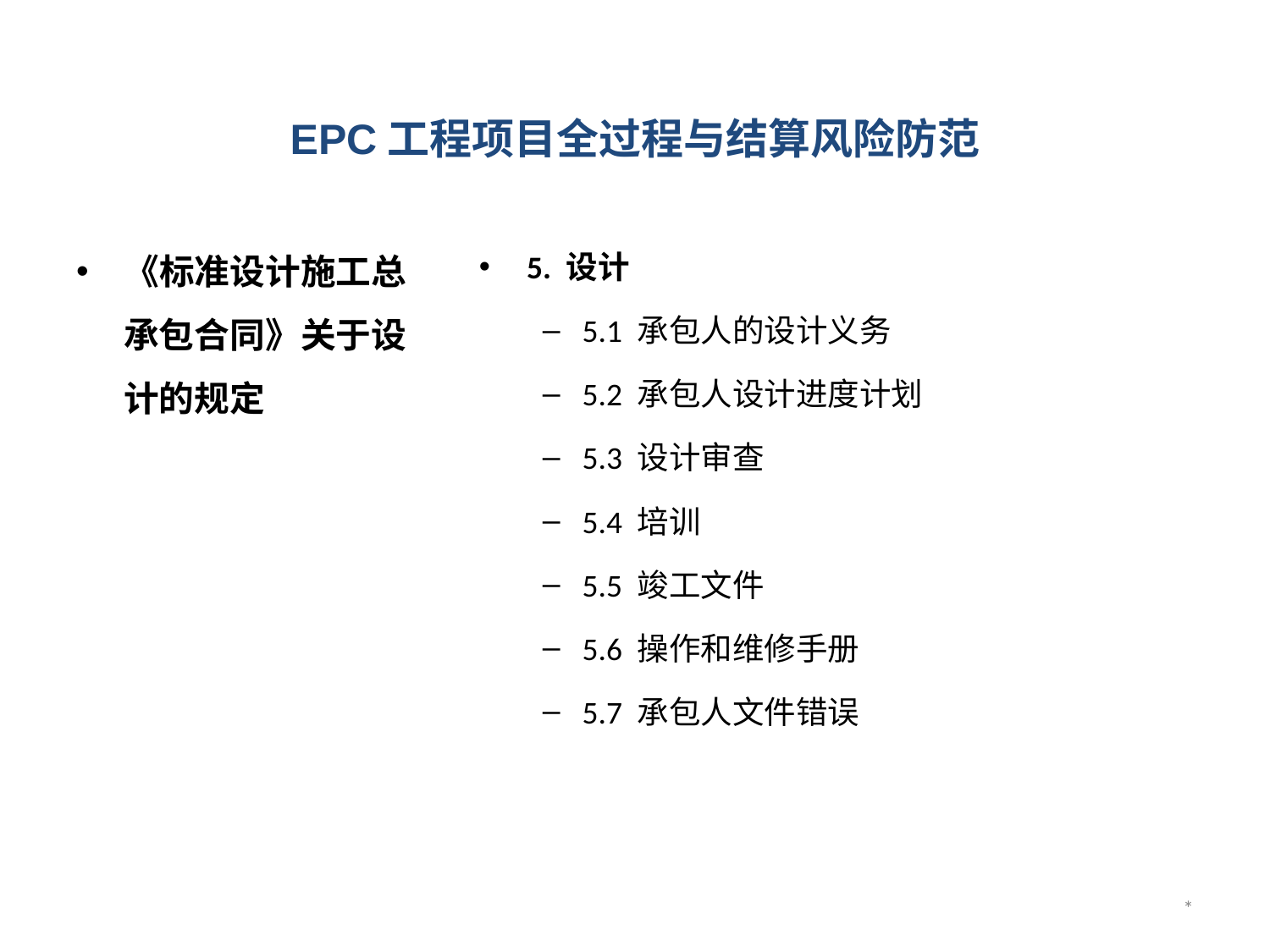

# EPC工程项目全过程与结算风险防范
《标准设计施工总承包合同》关于设计的规定
5. 设计
5.1 承包人的设计义务
5.2 承包人设计进度计划
5.3 设计审查
5.4 培训
5.5 竣工文件
5.6 操作和维修手册
5.7 承包人文件错误
*